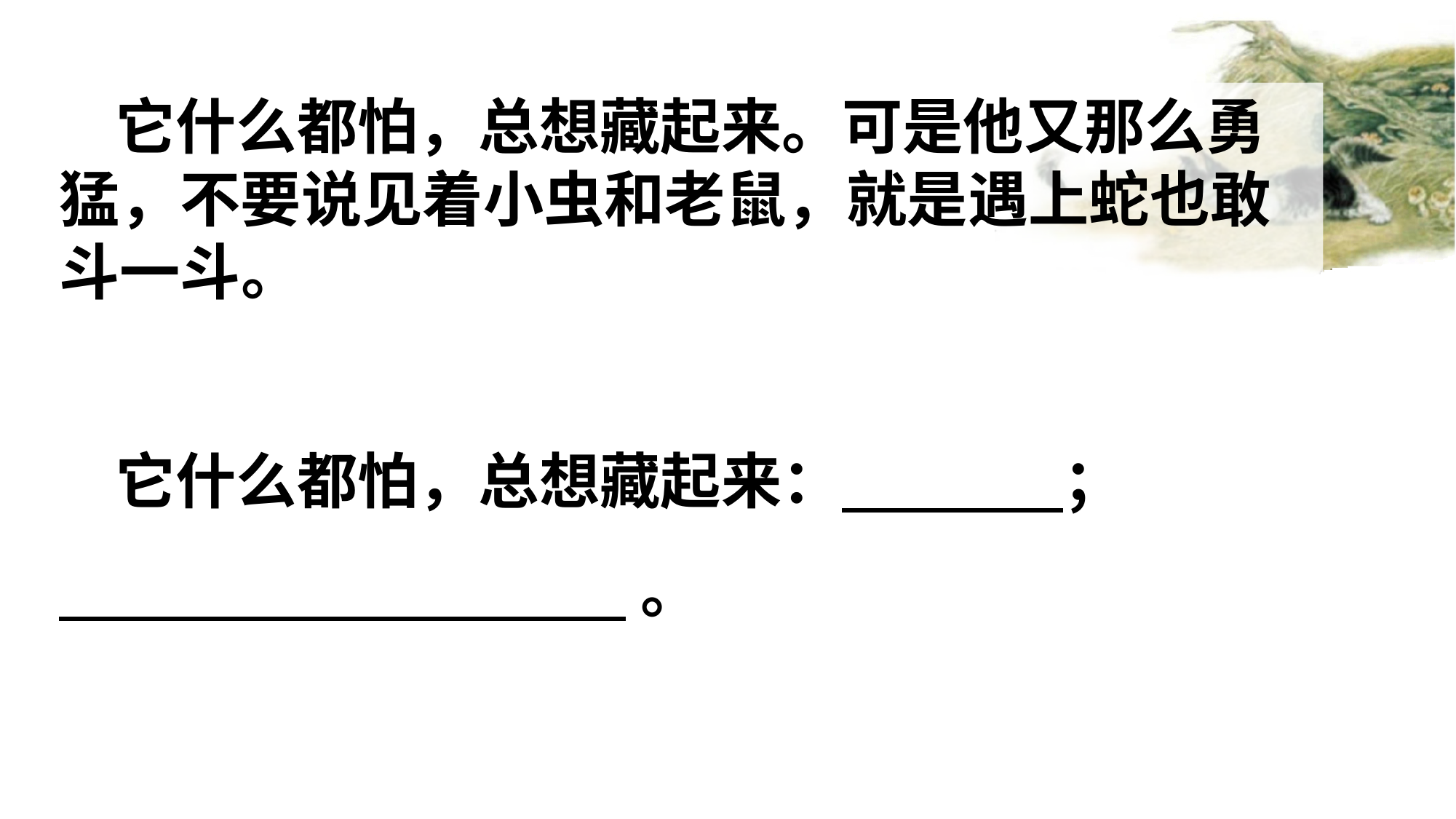

​   它什么都怕，总想藏起来。可是他又那么勇猛，不要说见着小虫和老鼠，就是遇上蛇也敢斗一斗。
​   它什么都怕，总想藏起来：                ；
                                         。